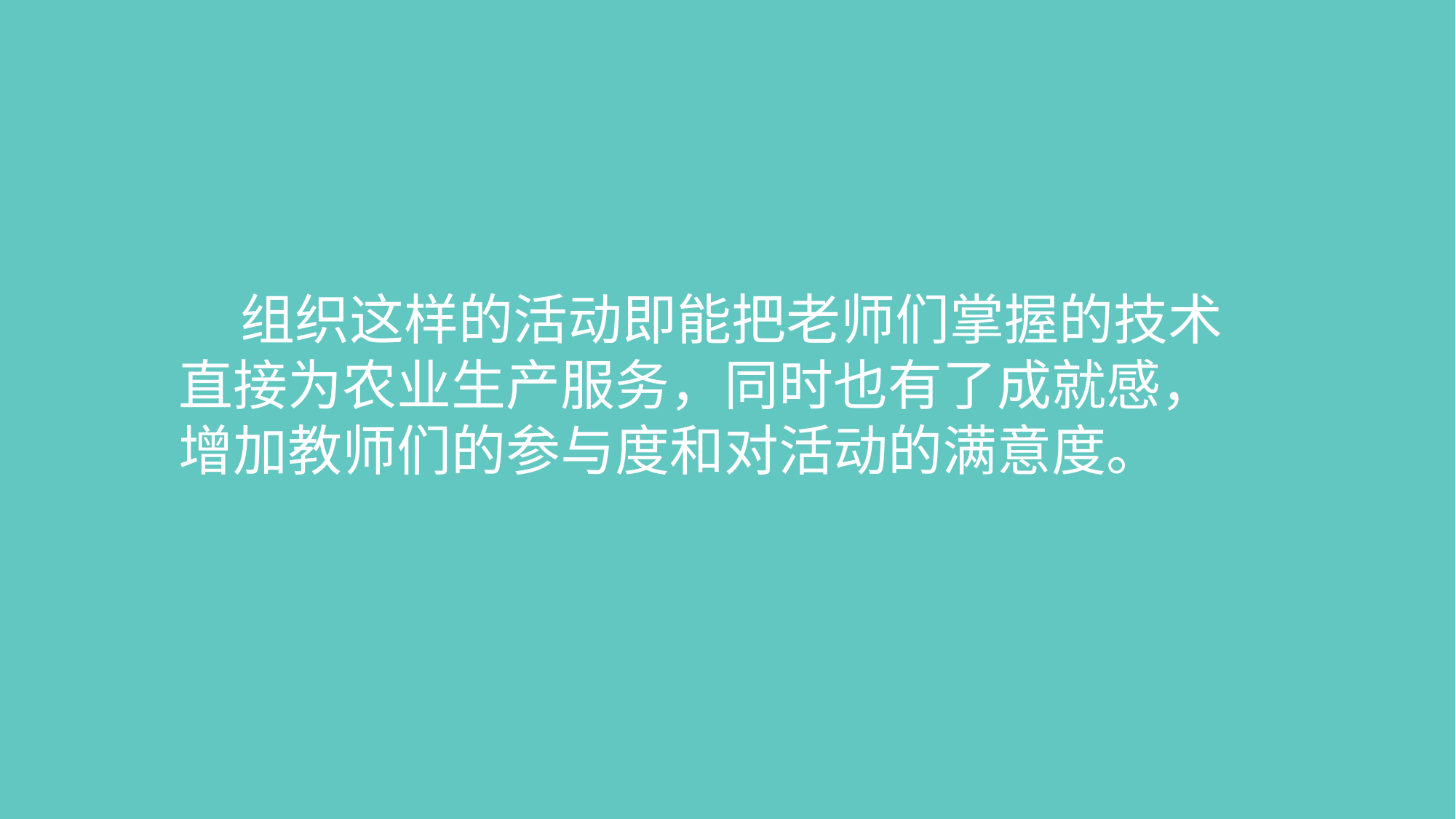

组织这样的活动即能把老师们掌握的技术直接为农业生产服务，同时也有了成就感，增加教师们的参与度和对活动的满意度。